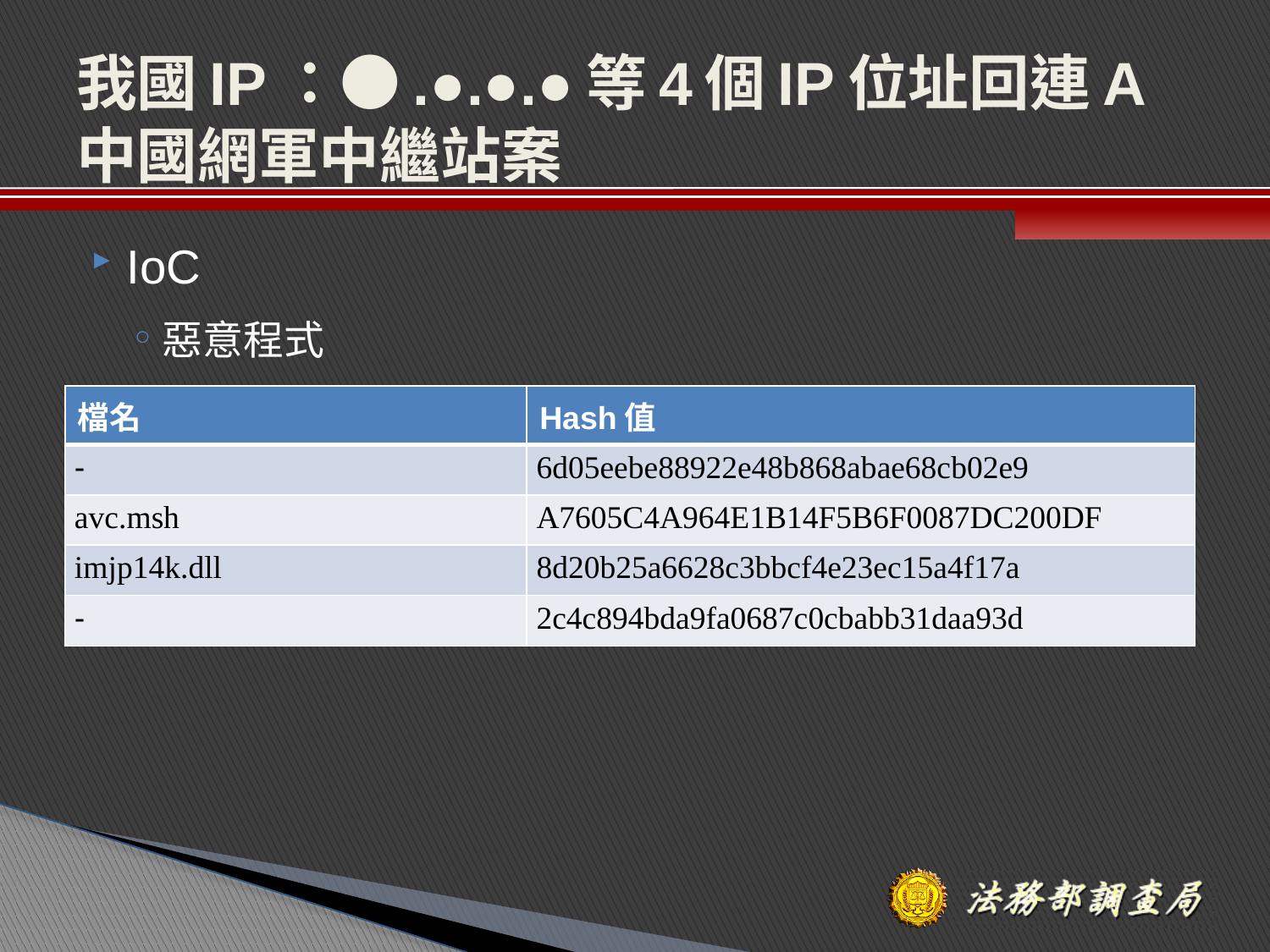

# 我國IP：●.●.●.●等4個IP位址回連A中國網軍中繼站案
IoC
惡意程式
| 檔名 | Hash值 |
| --- | --- |
| - | 6d05eebe88922e48b868abae68cb02e9 |
| avc.msh | A7605C4A964E1B14F5B6F0087DC200DF |
| imjp14k.dll | 8d20b25a6628c3bbcf4e23ec15a4f17a |
| - | 2c4c894bda9fa0687c0cbabb31daa93d |